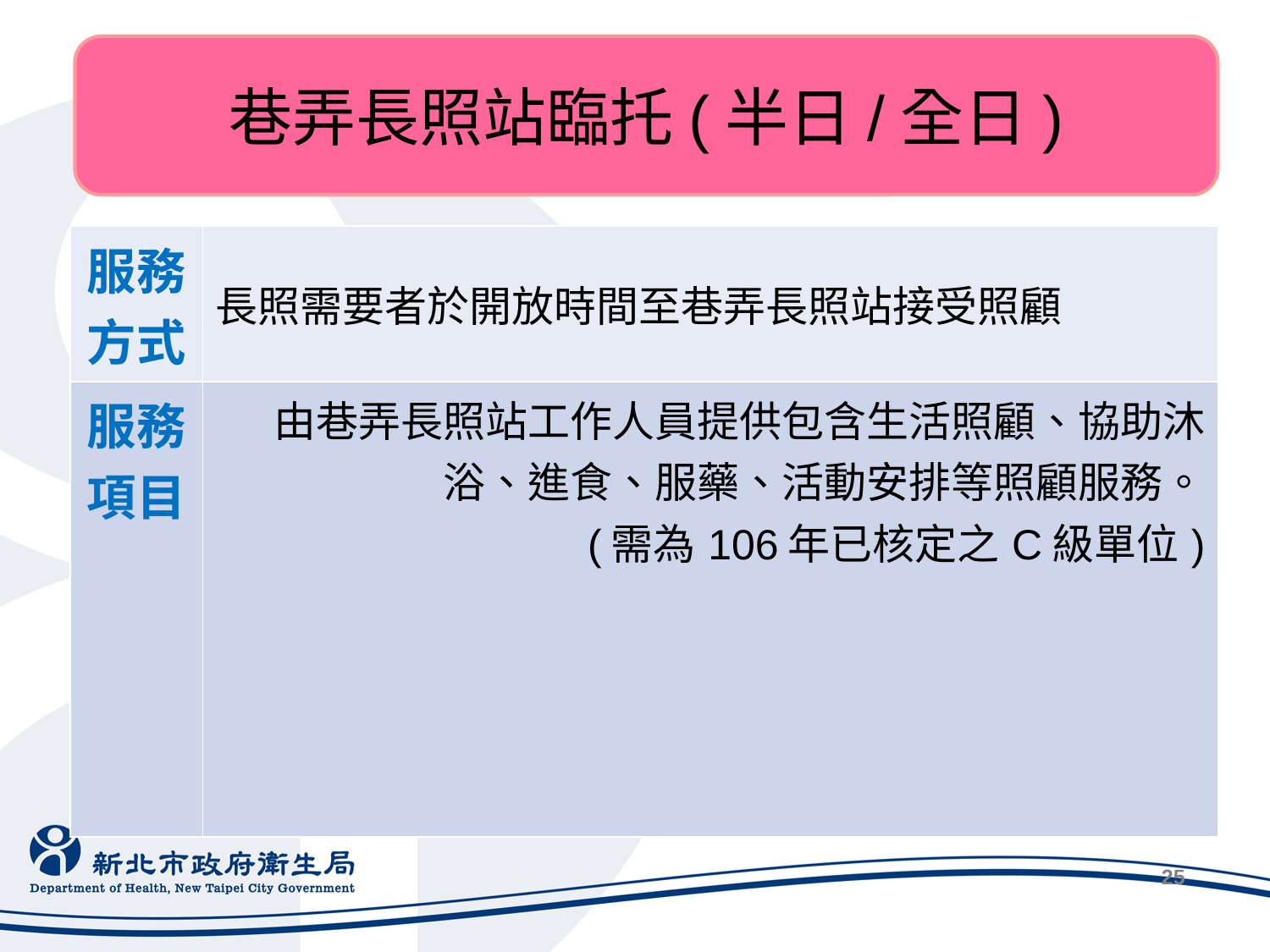

巷弄長照站臨托(半日/全日)
| 服務 方式 | 長照需要者於開放時間至巷弄長照站接受照顧 |
| --- | --- |
| 服務 項目 | 由巷弄長照站工作人員提供包含生活照顧、協助沐浴、進食、服藥、活動安排等照顧服務。 (需為106年已核定之C級單位) |
25